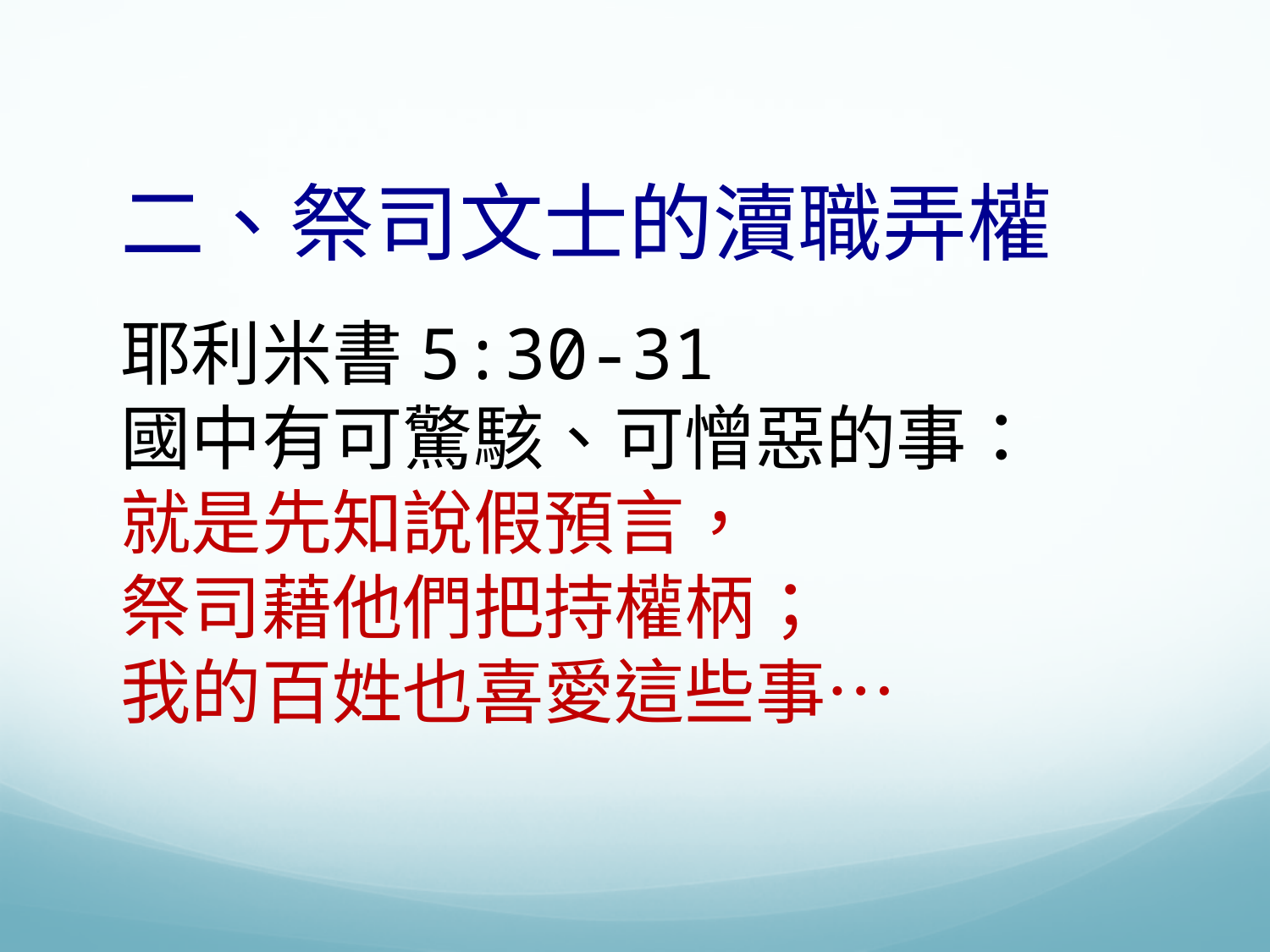

二、祭司文士的瀆職弄權
耶利米書5:30-31
國中有可驚駭、可憎惡的事：
就是先知說假預言，
祭司藉他們把持權柄；
我的百姓也喜愛這些事…